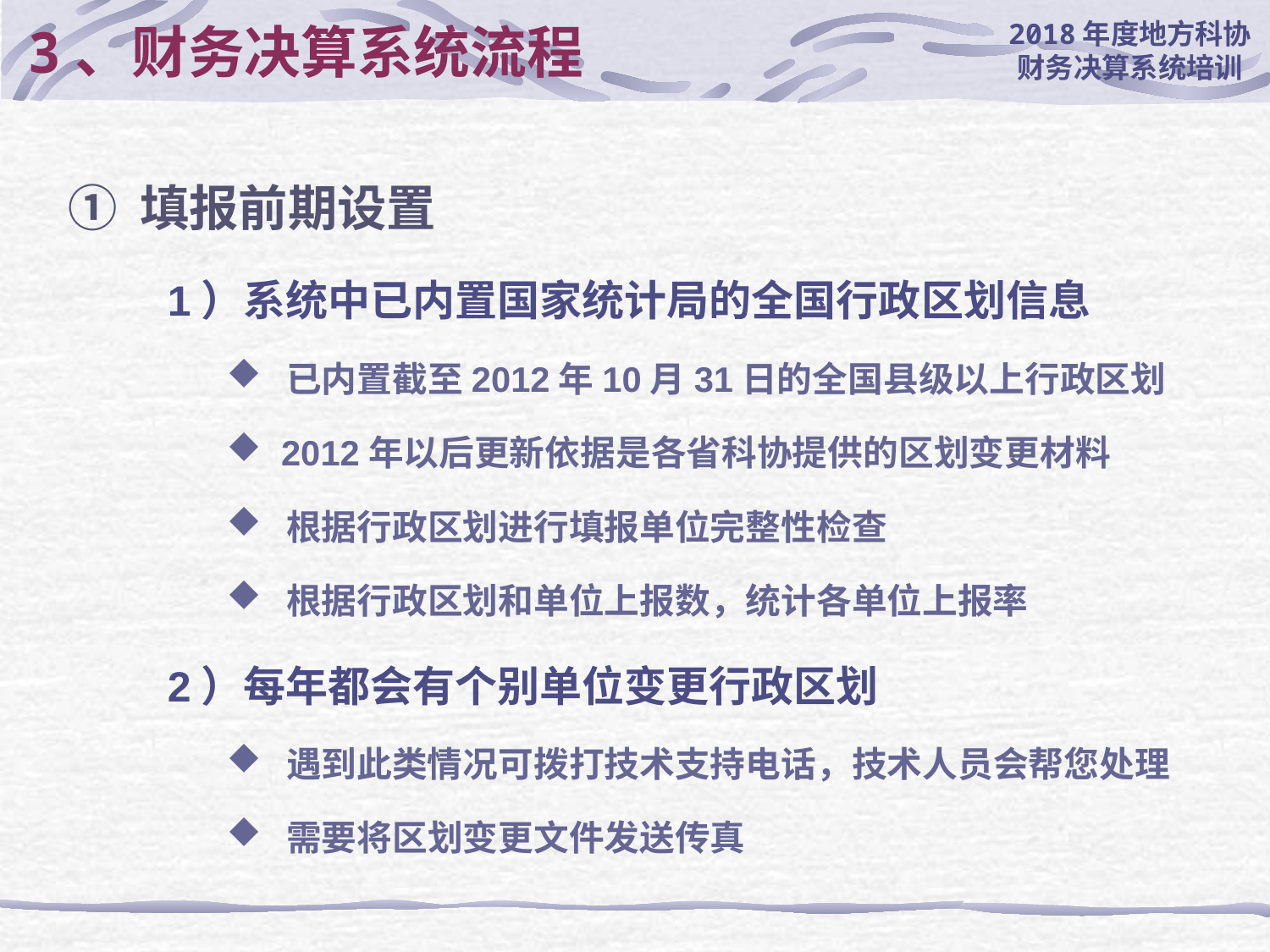

# 3、财务决算系统流程
① 填报前期设置
1）系统中已内置国家统计局的全国行政区划信息
  已内置截至2012年10月31日的全国县级以上行政区划
  2012年以后更新依据是各省科协提供的区划变更材料
  根据行政区划进行填报单位完整性检查
  根据行政区划和单位上报数，统计各单位上报率
2）每年都会有个别单位变更行政区划
  遇到此类情况可拨打技术支持电话，技术人员会帮您处理
  需要将区划变更文件发送传真